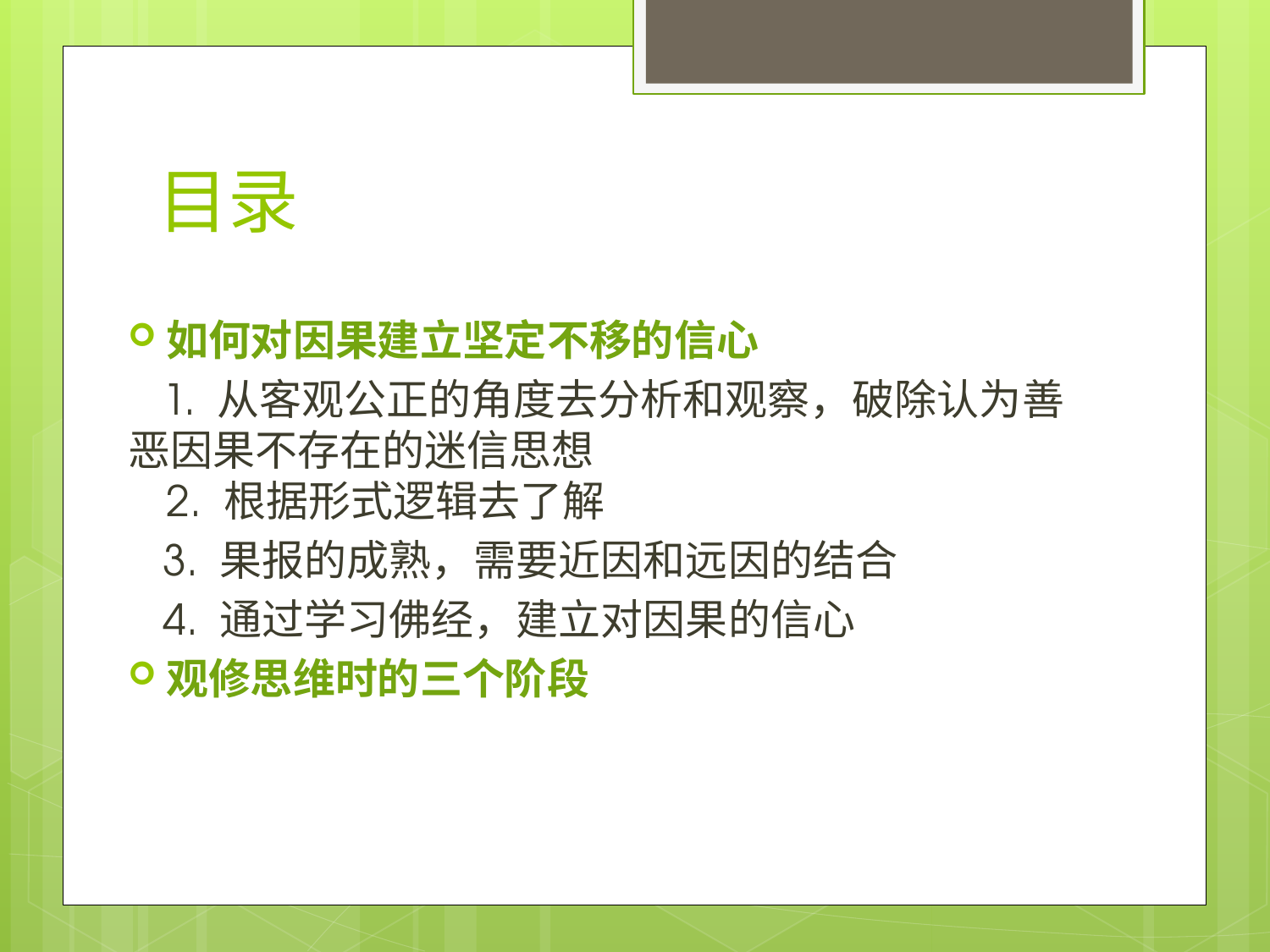

# 目录

如何对因果建立坚定不移的信心
   1. 从客观公正的角度去分析和观察，破除认为善恶因果不存在的迷信思想
   2. 根据形式逻辑去了解
   3. 果报的成熟，需要近因和远因的结合
   4. 通过学习佛经，建立对因果的信心
观修思维时的三个阶段